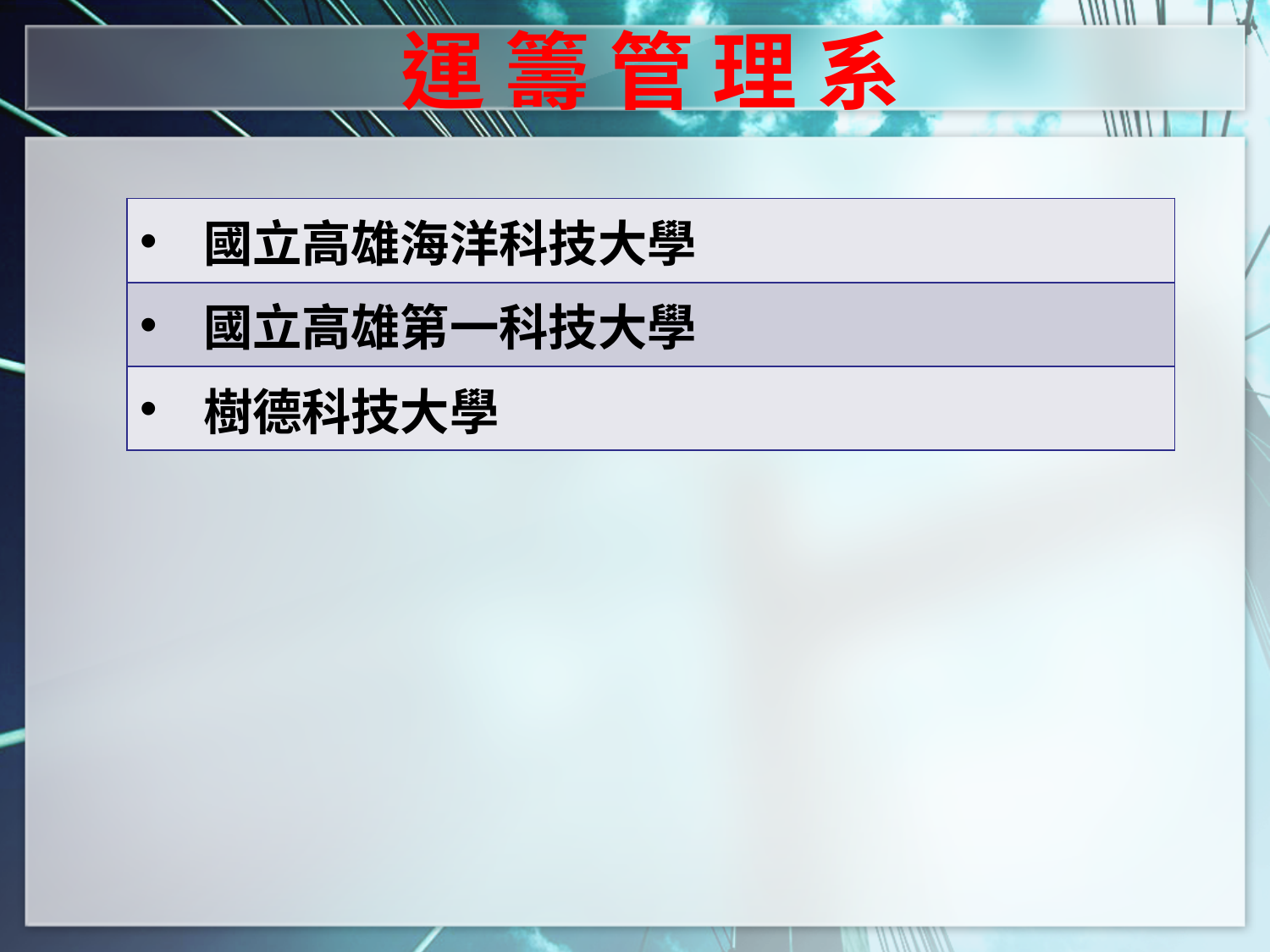

運 籌 管 理 系
| 國立高雄海洋科技大學 |
| --- |
| 國立高雄第一科技大學 |
| 樹德科技大學 |